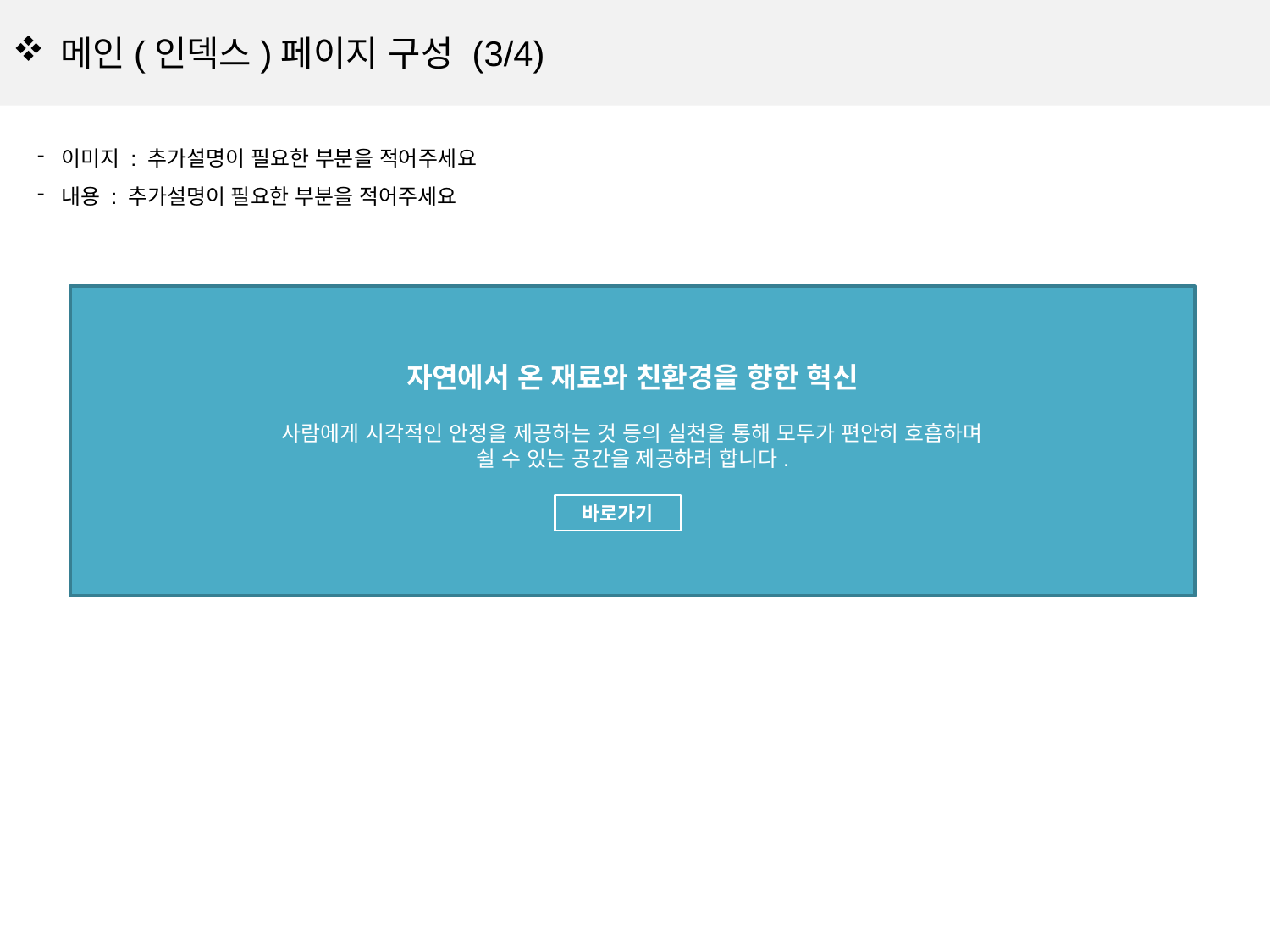

메인(인덱스)페이지 구성 (3/4)
이미지 : 추가설명이 필요한 부분을 적어주세요
내용 : 추가설명이 필요한 부분을 적어주세요

자연에서 온 재료와 친환경을 향한 혁신
사람에게 시각적인 안정을 제공하는 것 등의 실천을 통해 모두가 편안히 호흡하며
쉴 수 있는 공간을 제공하려 합니다.
바로가기